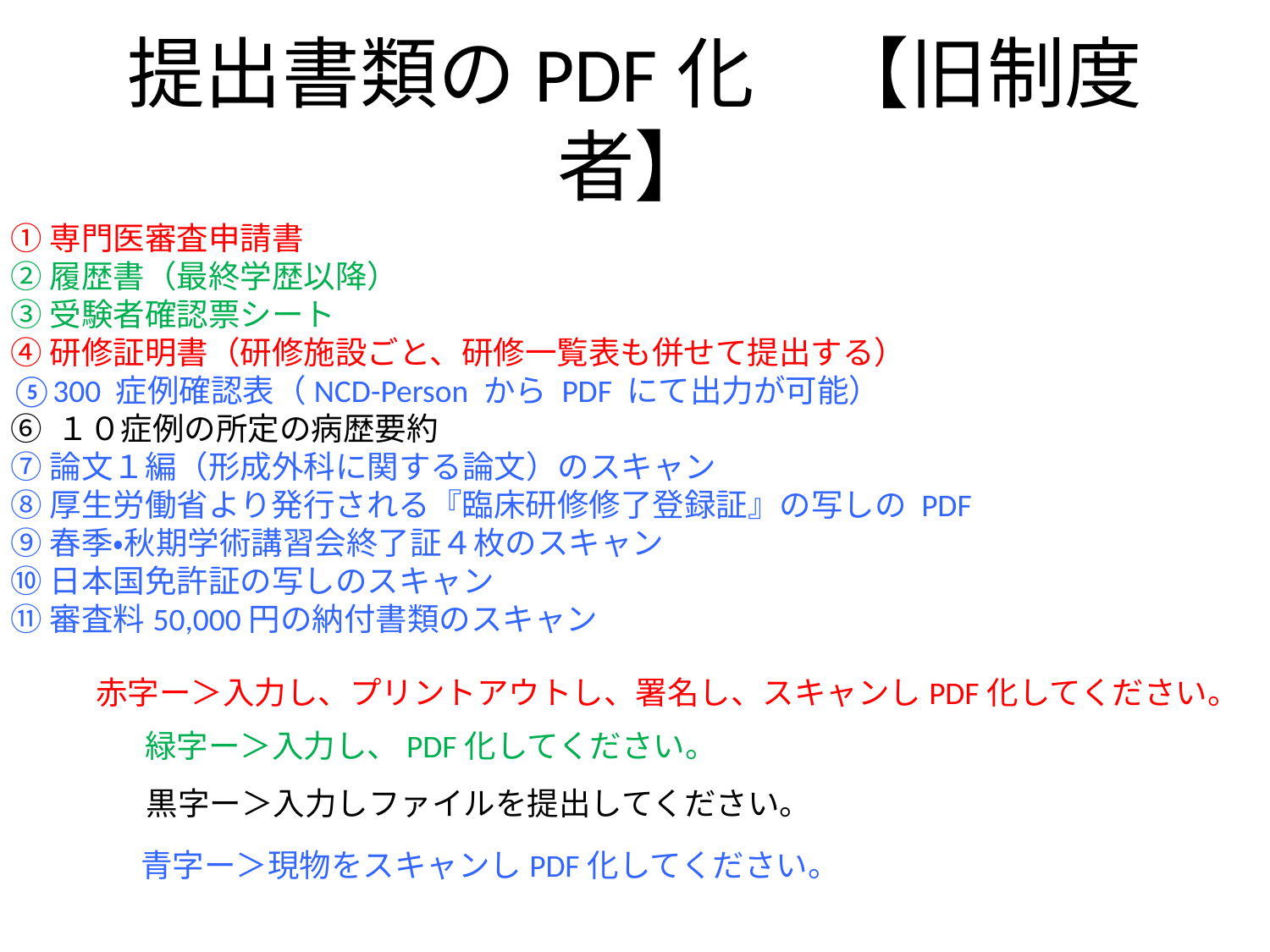

# 提出書類のPDF化　【旧制度者】
①専門医審査申請書
②履歴書（最終学歴以降）
③受験者確認票シート
④研修証明書（研修施設ごと、研修一覧表も併せて提出する）
⑤300 症例確認表（NCD-Person から PDF にて出力が可能）
⑥ １０症例の所定の病歴要約
⑦論文１編（形成外科に関する論文）のスキャン
⑧厚生労働省より発行される『臨床研修修了登録証』の写しの PDF
⑨春季・秋期学術講習会終了証４枚のスキャン
⑩日本国免許証の写しのスキャン
⑪審査料50,000円の納付書類のスキャン
赤字ー＞入力し、プリントアウトし、署名し、スキャンしPDF化してください。
緑字ー＞入力し、PDF化してください。
黒字ー＞入力しファイルを提出してください。
青字ー＞現物をスキャンしPDF化してください。